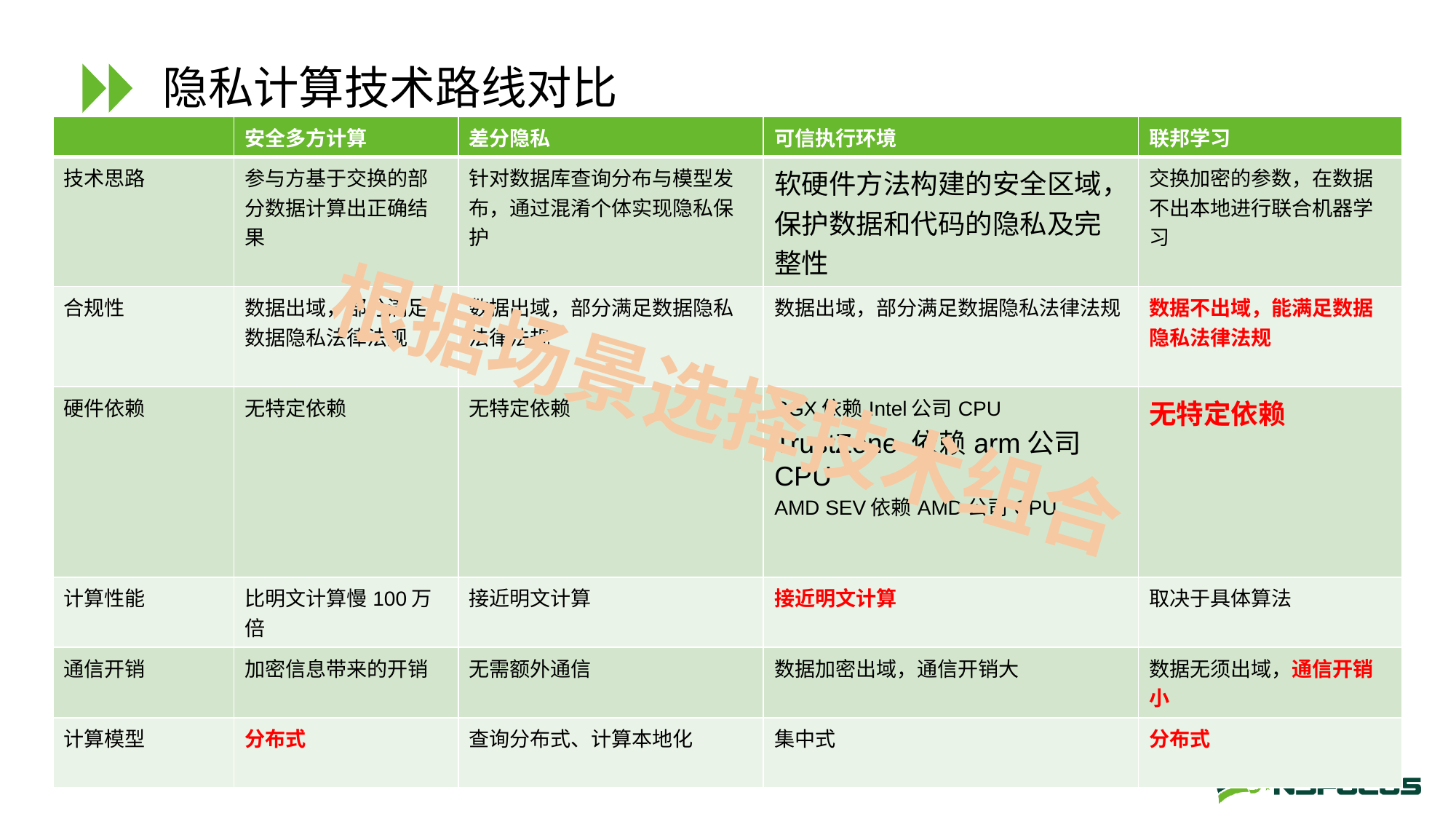

# 隐私计算技术路线对比
|  | 安全多方计算 | 差分隐私 | 可信执行环境 | 联邦学习 |
| --- | --- | --- | --- | --- |
| 技术思路 | 参与方基于交换的部分数据计算出正确结果 | 针对数据库查询分布与模型发布，通过混淆个体实现隐私保护 | 软硬件方法构建的安全区域，保护数据和代码的隐私及完整性 | 交换加密的参数，在数据不出本地进行联合机器学习 |
| 合规性 | 数据出域，部分满足数据隐私法律法规 | 数据出域，部分满足数据隐私法律法规 | 数据出域，部分满足数据隐私法律法规 | 数据不出域，能满足数据隐私法律法规 |
| 硬件依赖 | 无特定依赖 | 无特定依赖 | SGX依赖Intel公司CPU TrustZone 依赖arm公司CPU AMD SEV依赖AMD公司CPU | 无特定依赖 |
| 计算性能 | 比明文计算慢100万倍 | 接近明文计算 | 接近明文计算 | 取决于具体算法 |
| 通信开销 | 加密信息带来的开销 | 无需额外通信 | 数据加密出域，通信开销大 | 数据无须出域，通信开销小 |
| 计算模型 | 分布式 | 查询分布式、计算本地化 | 集中式 | 分布式 |
根据场景选择技术组合